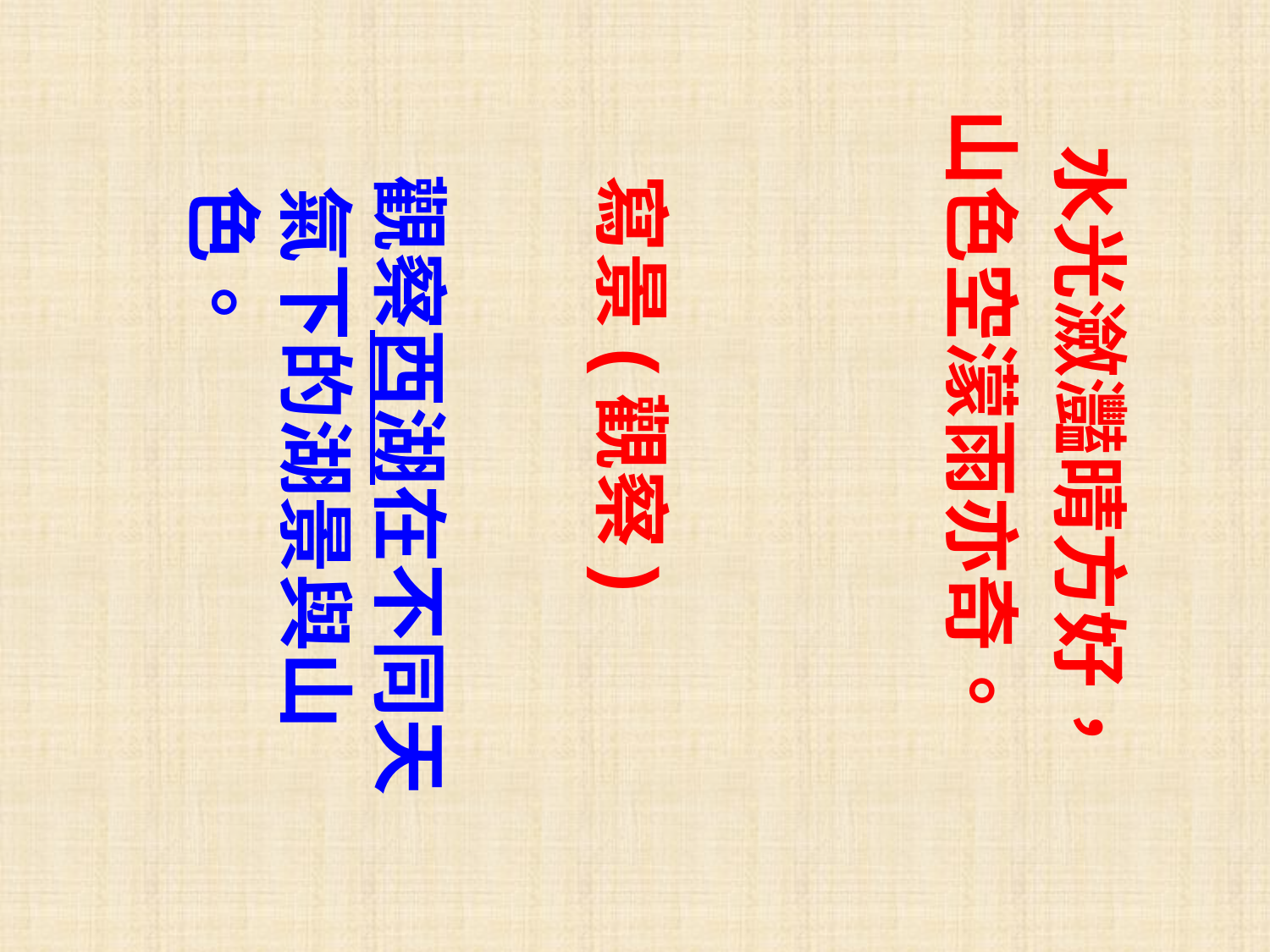

水光瀲灩晴方好，
山色空濛雨亦奇。
 觀察西湖在不同天氣下的湖景與山色。
 寫景(觀察)